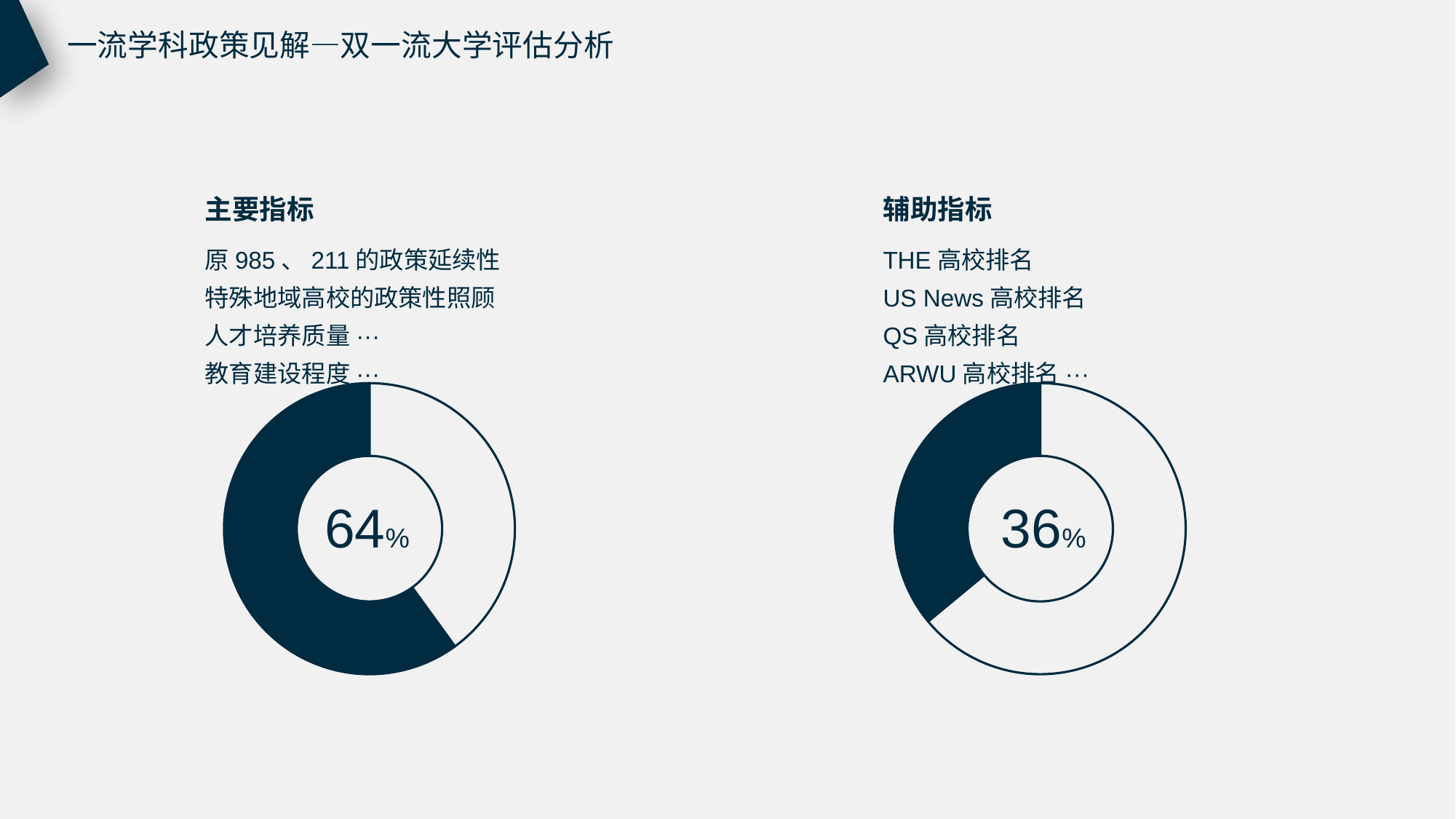

一流学科政策见解—双一流大学评估分析
主要指标
辅助指标
原985、211的政策延续性
特殊地域高校的政策性照顾
人才培养质量···
教育建设程度···
THE高校排名
US News高校排名
QS高校排名
ARWU高校排名···

### Chart

| Category | 销售额 |
|---|---|
| 第一季度 | 0.4 |
| 第二季度 | 0.6000000000000006 |
64%

### Chart

| Category | 销售额 |
|---|---|
| 第一季度 | 0.6400000000000012 |
| 第二季度 | 0.3600000000000003 |
36%